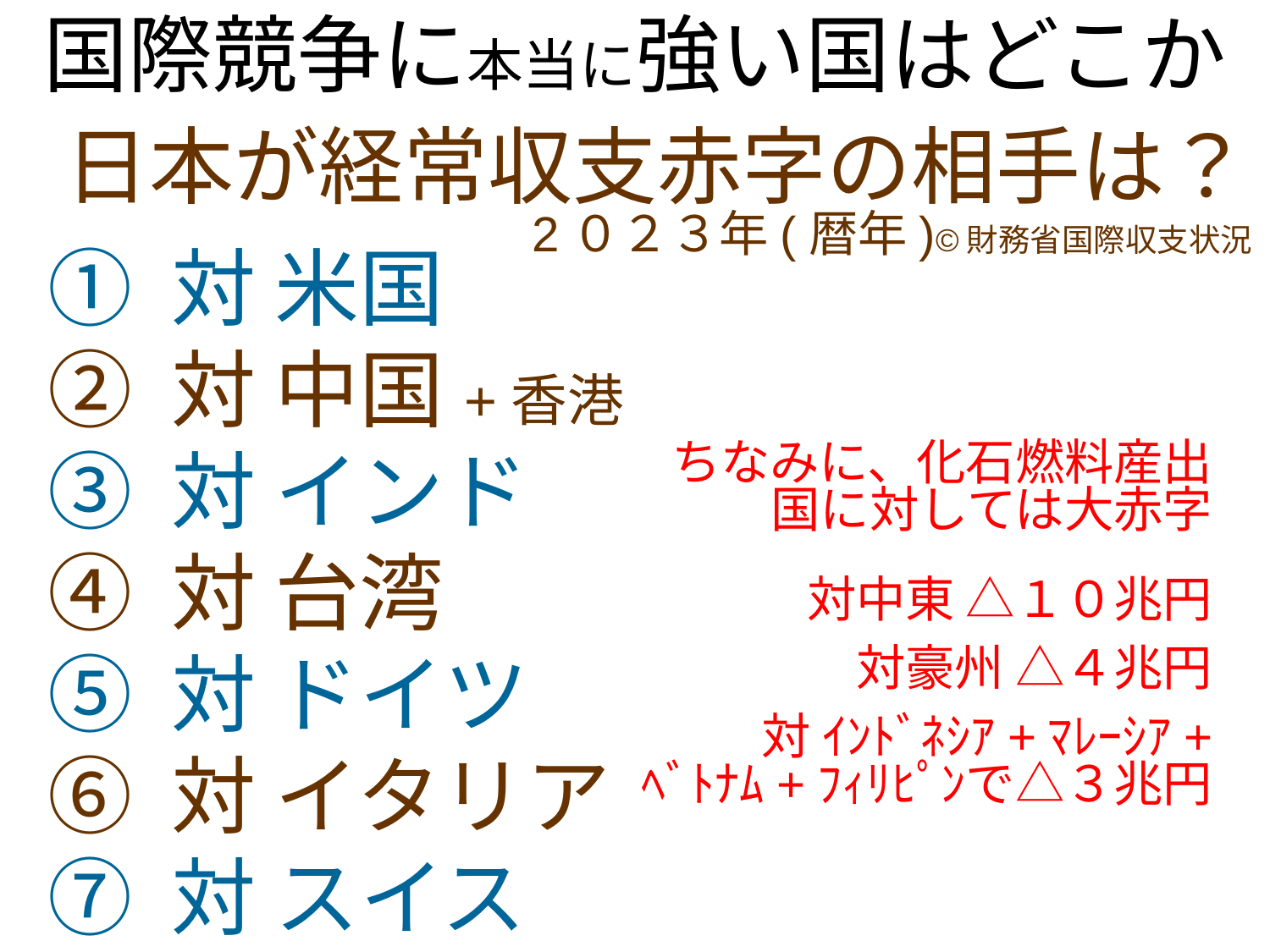

国際競争に本当に強い国はどこか
日本が経常収支赤字の相手は？
2０２３年(暦年)©財務省国際収支状況
① 対 米国
② 対 中国+香港
③ 対 インド
④ 対 台湾
⑤ 対 ドイツ
⑥ 対 イタリア
⑦ 対 スイス
ちなみに、化石燃料産出国に対しては大赤字
対中東 △１０兆円
対豪州 △４兆円
対 ｲﾝﾄﾞﾈｼｱ+ﾏﾚｰｼｱ+
ﾍﾞﾄﾅﾑ+ﾌｨﾘﾋﾟﾝで△３兆円